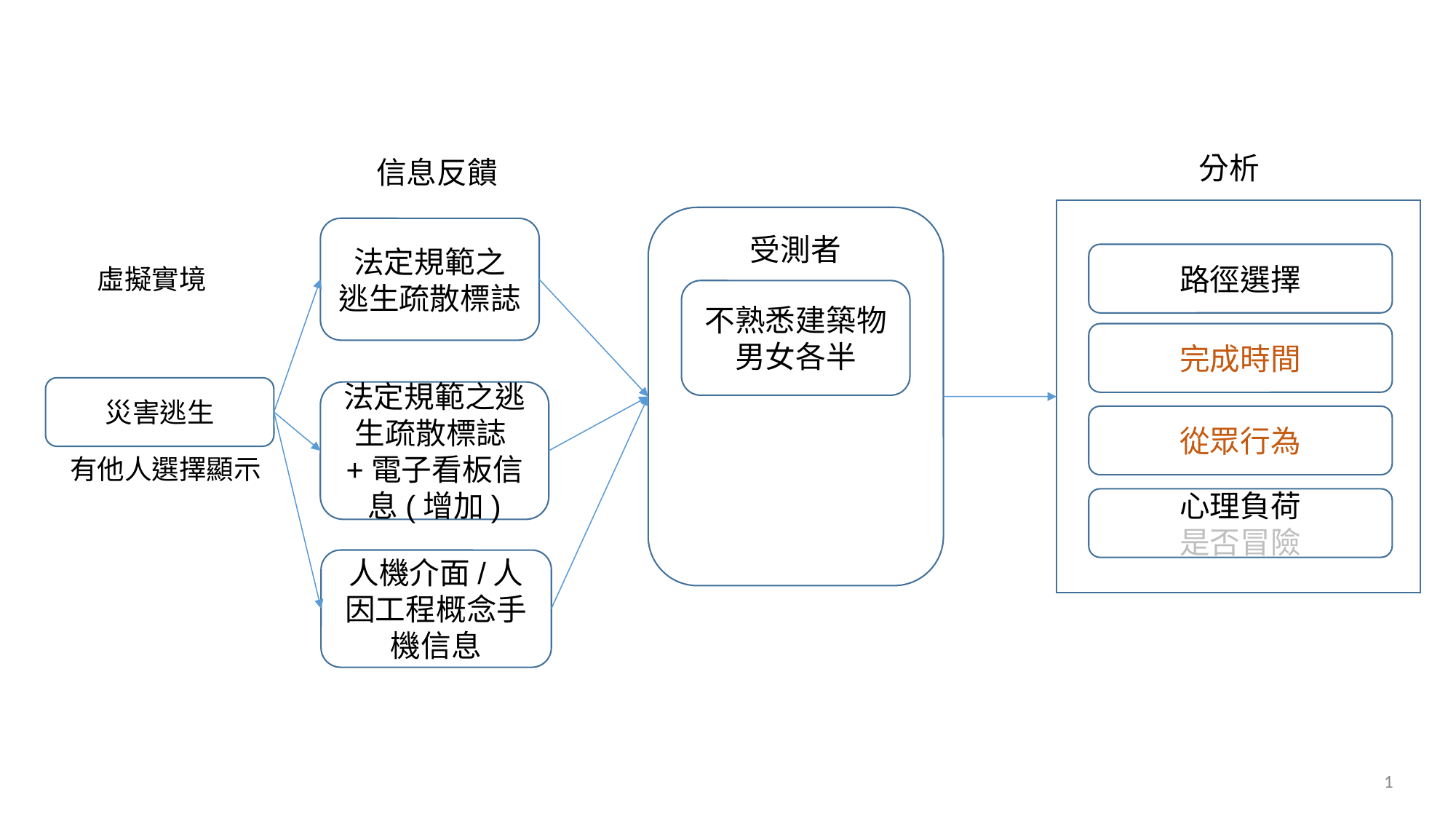

分析
信息反饋

受測者
法定規範之
逃生疏散標誌
虛擬實境
路徑選擇
不熟悉建築物
男女各半
完成時間
災害逃生
法定規範之逃生疏散標誌+電子看板信息(增加)
從眾行為
有他人選擇顯示
心理負荷
是否冒險
人機介面/人因工程概念手機信息
1